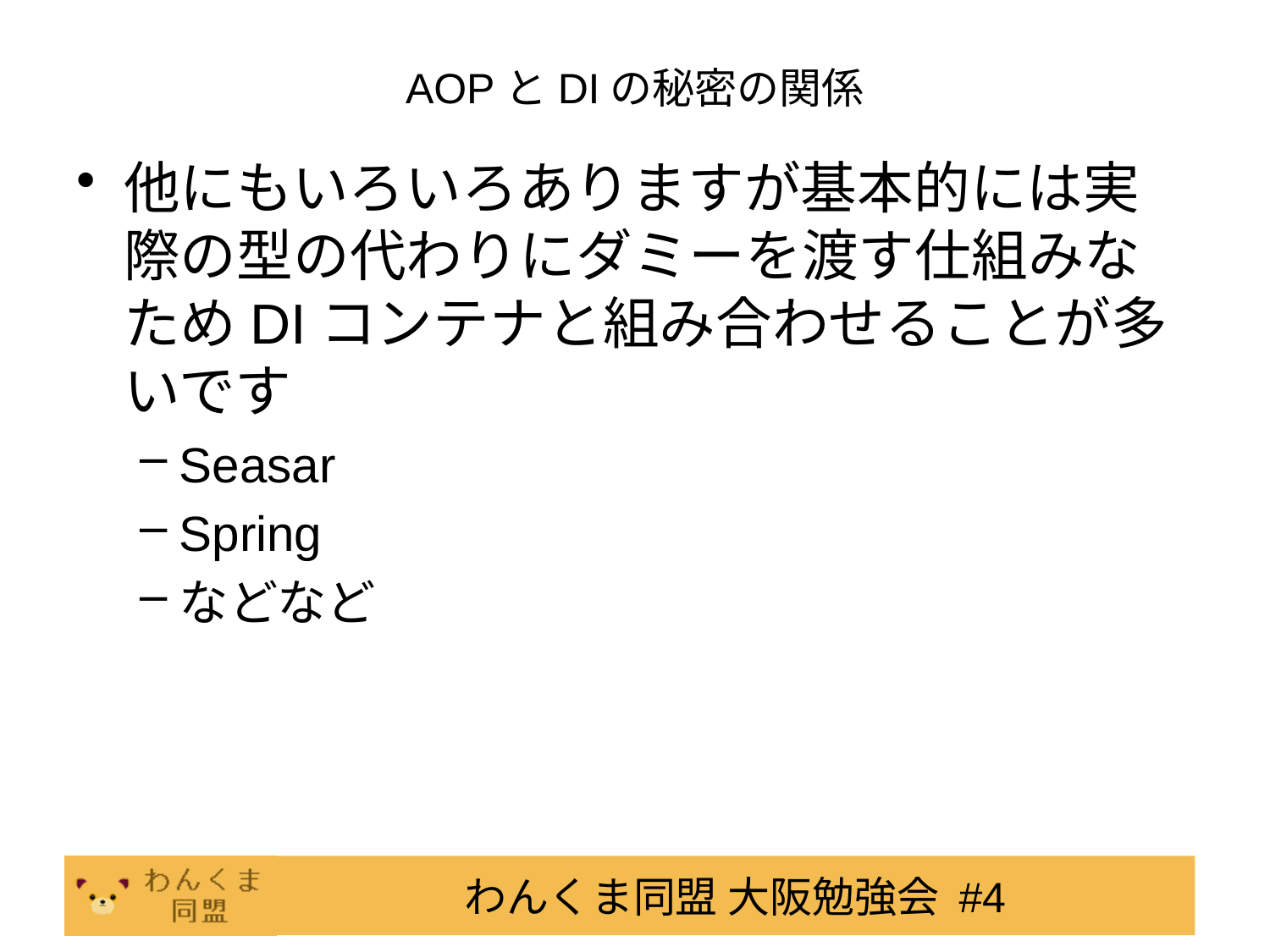

# AOPとDIの秘密の関係
他にもいろいろありますが基本的には実際の型の代わりにダミーを渡す仕組みなためDIコンテナと組み合わせることが多いです
Seasar
Spring
などなど